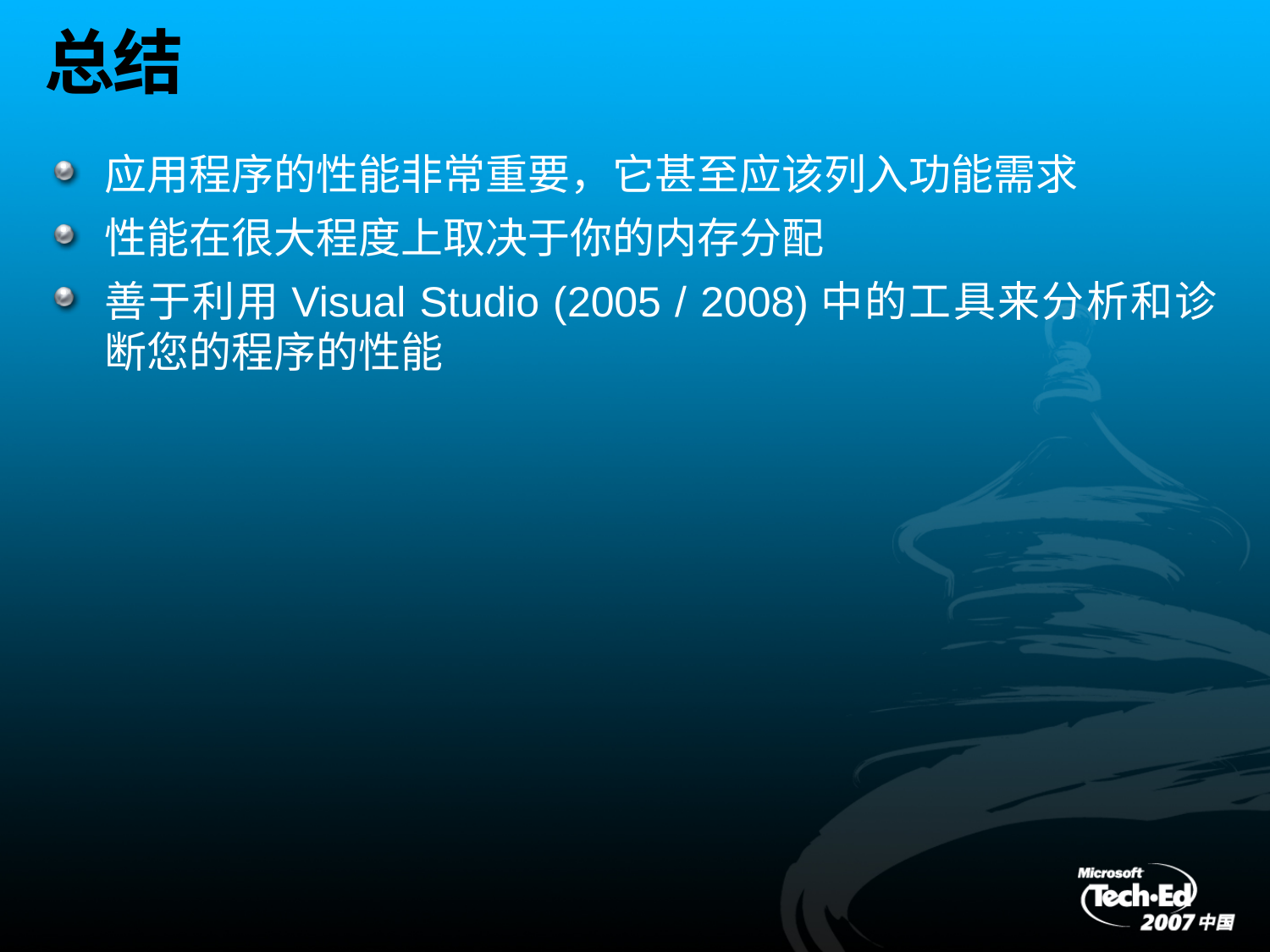

# 总结
应用程序的性能非常重要，它甚至应该列入功能需求
性能在很大程度上取决于你的内存分配
善于利用Visual Studio (2005 / 2008)中的工具来分析和诊断您的程序的性能